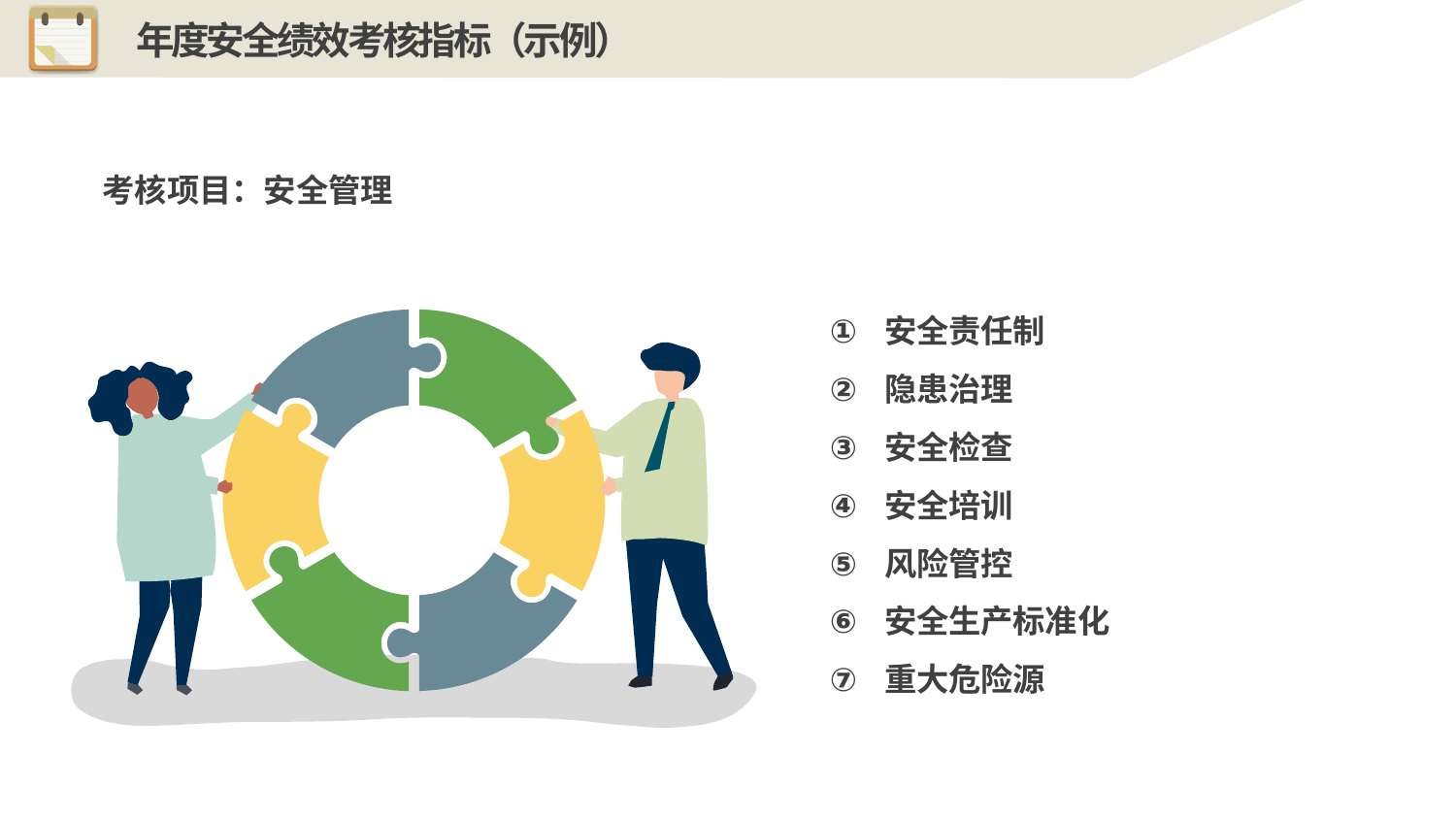

年度安全绩效考核指标（示例）
考核项目：安全管理
安全责任制
隐患治理
安全检查
安全培训
风险管控
安全生产标准化
重大危险源